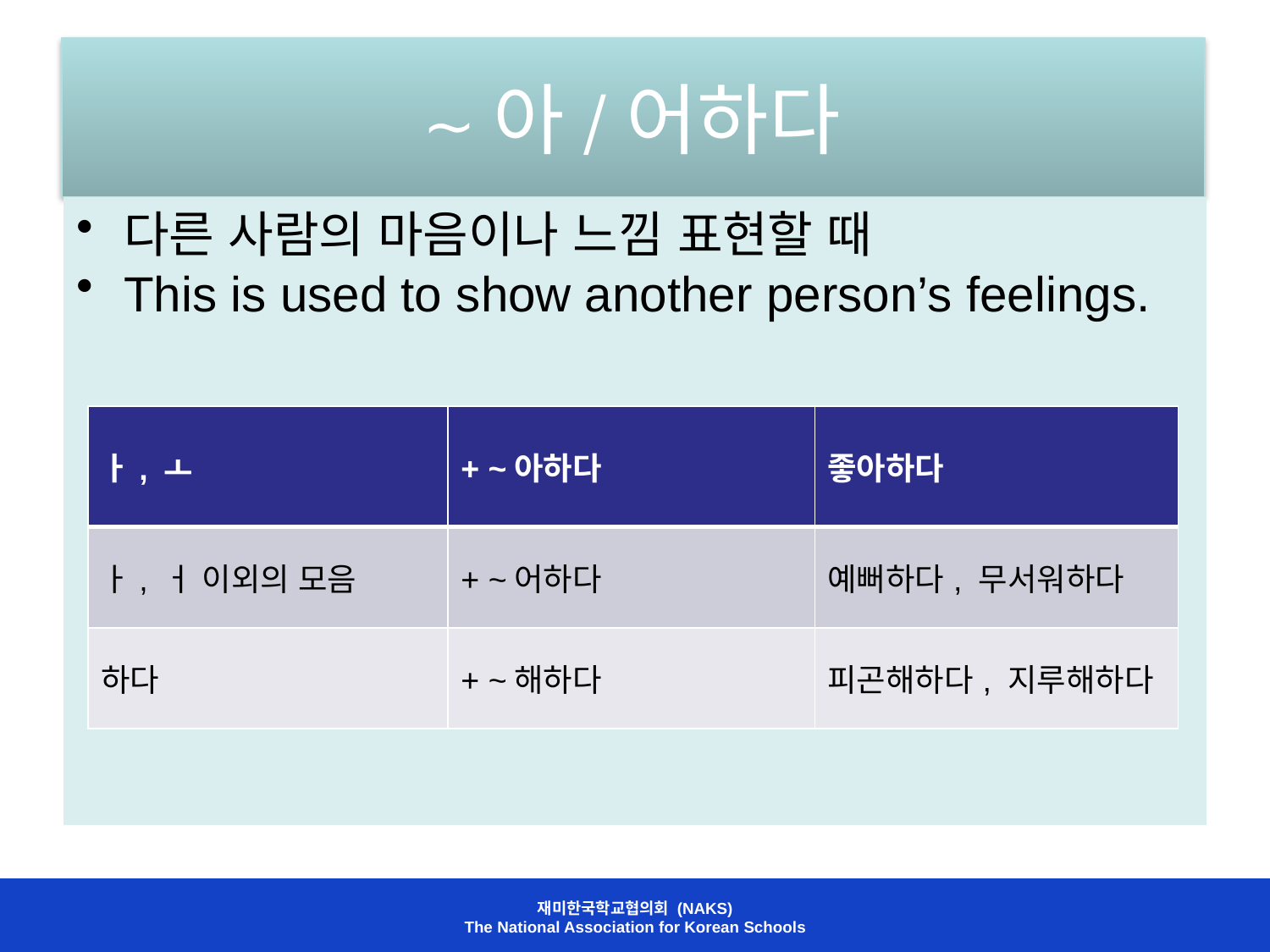

# ~아/어하다
다른 사람의 마음이나 느낌 표현할 때
This is used to show another person’s feelings.
| ㅏ, ㅗ | + ~아하다 | 좋아하다 |
| --- | --- | --- |
| ㅏ, ㅓ 이외의 모음 | + ~어하다 | 예뻐하다, 무서워하다 |
| 하다 | + ~해하다 | 피곤해하다, 지루해하다 |
재미한국학교협의회 (NAKS)
The National Association for Korean Schools